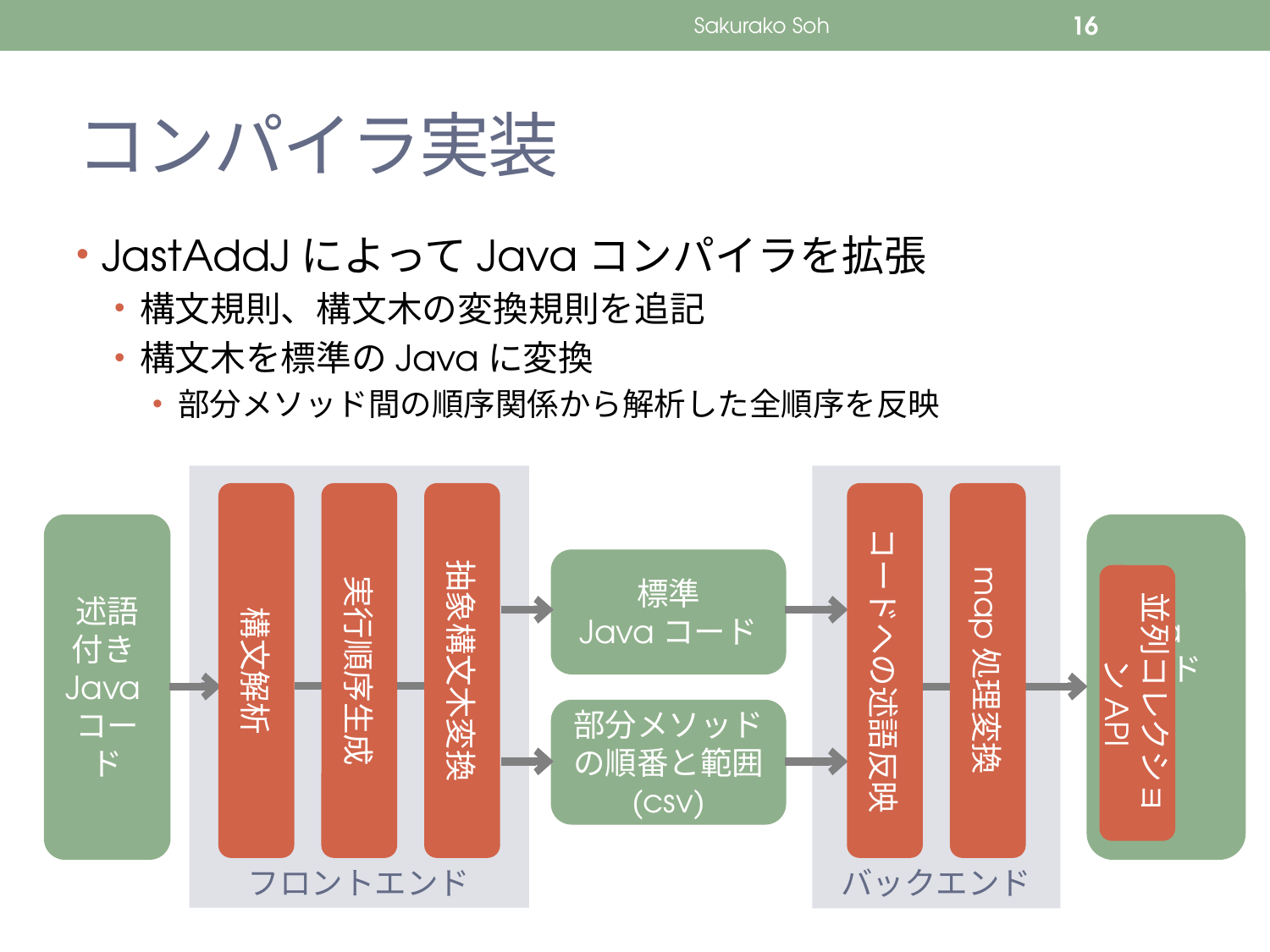

Sakurako Soh
16
# コンパイラ実装
JastAddJによってJavaコンパイラを拡張
構文規則、構文木の変換規則を追記
構文木を標準のJavaに変換
部分メソッド間の順序関係から解析した全順序を反映

構文解析
実行順序生成
抽象構文木変換
コードへの述語反映
map処理変換
述語付きJavaコード
Javaコード

並列コレクションAPI
標準
Javaコード
部分メソッドの順番と範囲
(csv)
バックエンド
フロントエンド